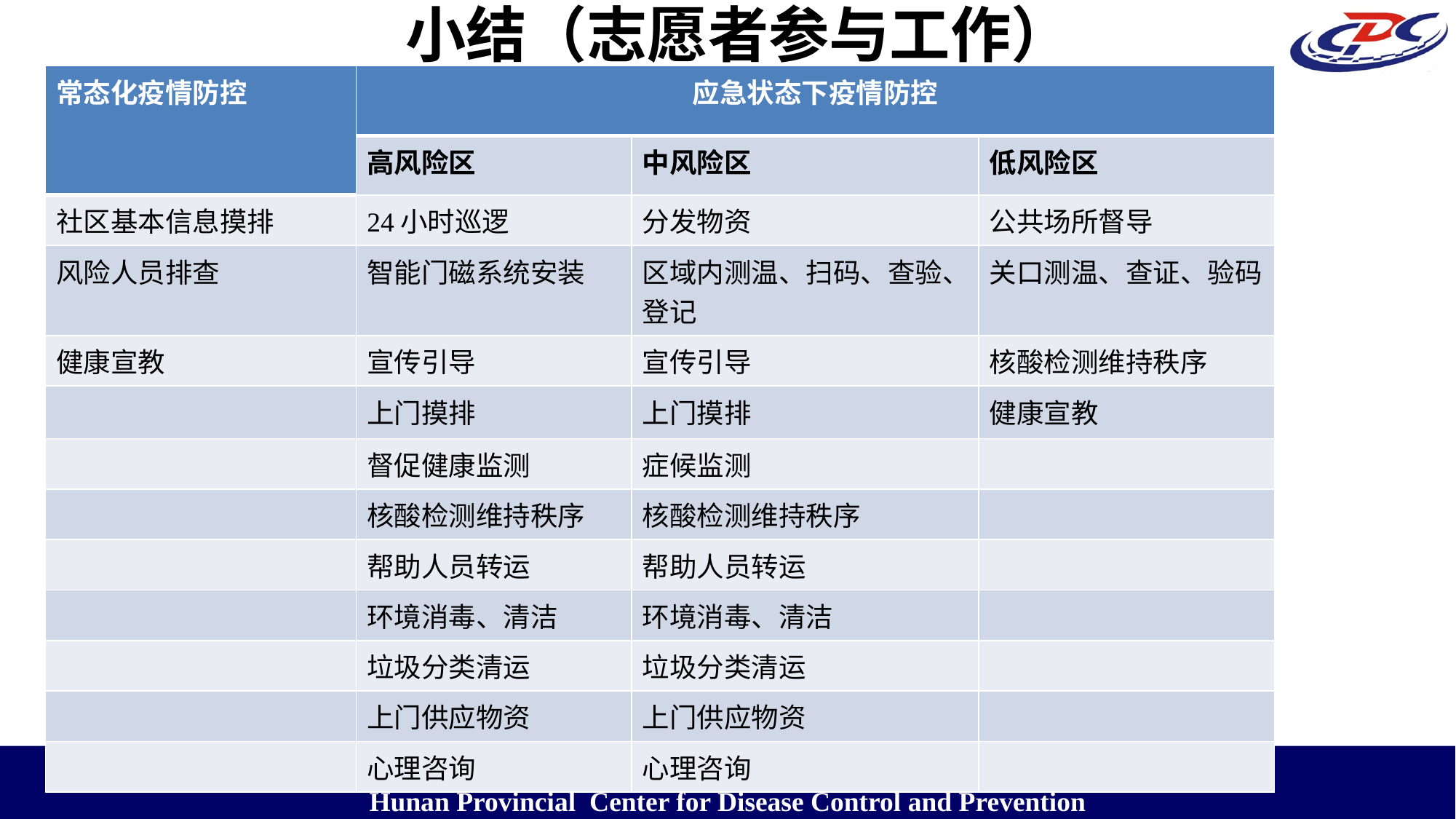

# 小结（志愿者参与工作）
| 常态化疫情防控 | 应急状态下疫情防控 |  |  |
| --- | --- | --- | --- |
|  | 高风险区 | 中风险区 | 低风险区 |
| 社区基本信息摸排 | 24小时巡逻 | 分发物资 | 公共场所督导 |
| 风险人员排查 | 智能门磁系统安装 | 区域内测温、扫码、查验、登记 | 关口测温、查证、验码 |
| 健康宣教 | 宣传引导 | 宣传引导 | 核酸检测维持秩序 |
|  | 上门摸排 | 上门摸排 | 健康宣教 |
|  | 督促健康监测 | 症候监测 |  |
|  | 核酸检测维持秩序 | 核酸检测维持秩序 |  |
|  | 帮助人员转运 | 帮助人员转运 |  |
|  | 环境消毒、清洁 | 环境消毒、清洁 |  |
|  | 垃圾分类清运 | 垃圾分类清运 |  |
|  | 上门供应物资 | 上门供应物资 |  |
|  | 心理咨询 | 心理咨询 |  |